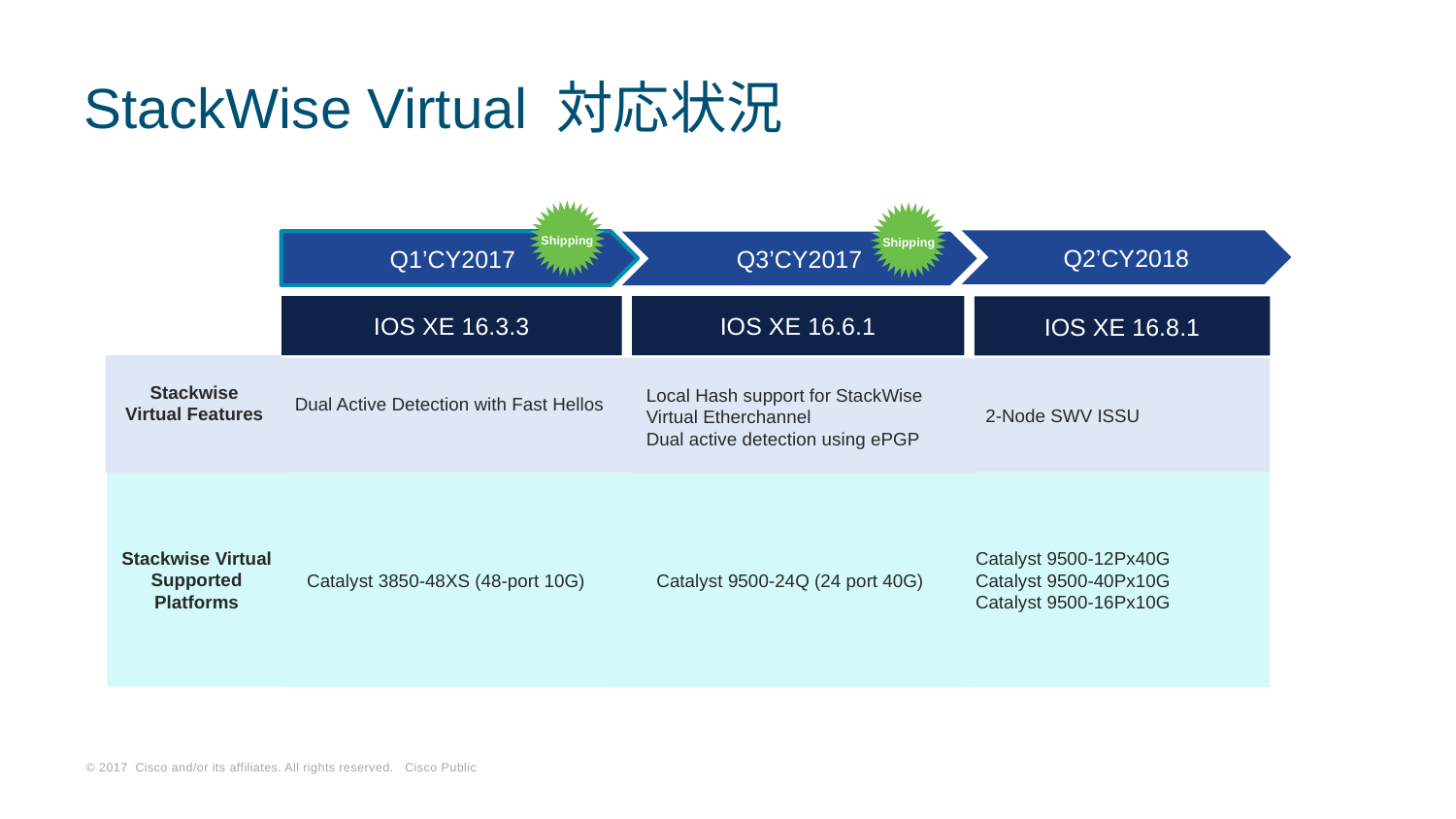

# StackWise Virtual 対応状況

Shipping

Shipping
Q2’CY2018
Q1’CY2017
Q3’CY2017
IOS XE 16.3.3
IOS XE 16.6.1
IOS XE 16.8.1
Dual Active Detection with Fast Hellos

Local Hash support for StackWise Virtual Etherchannel
Dual active detection using ePGP
2-Node SWV ISSU
Catalyst 9500-12Px40G
Catalyst 9500-40Px10G
Catalyst 9500-16Px10G
Catalyst 3850-48XS (48-port 10G)
 Catalyst 9500-24Q (24 port 40G)
Stackwise Virtual Features

Stackwise Virtual Supported Platforms